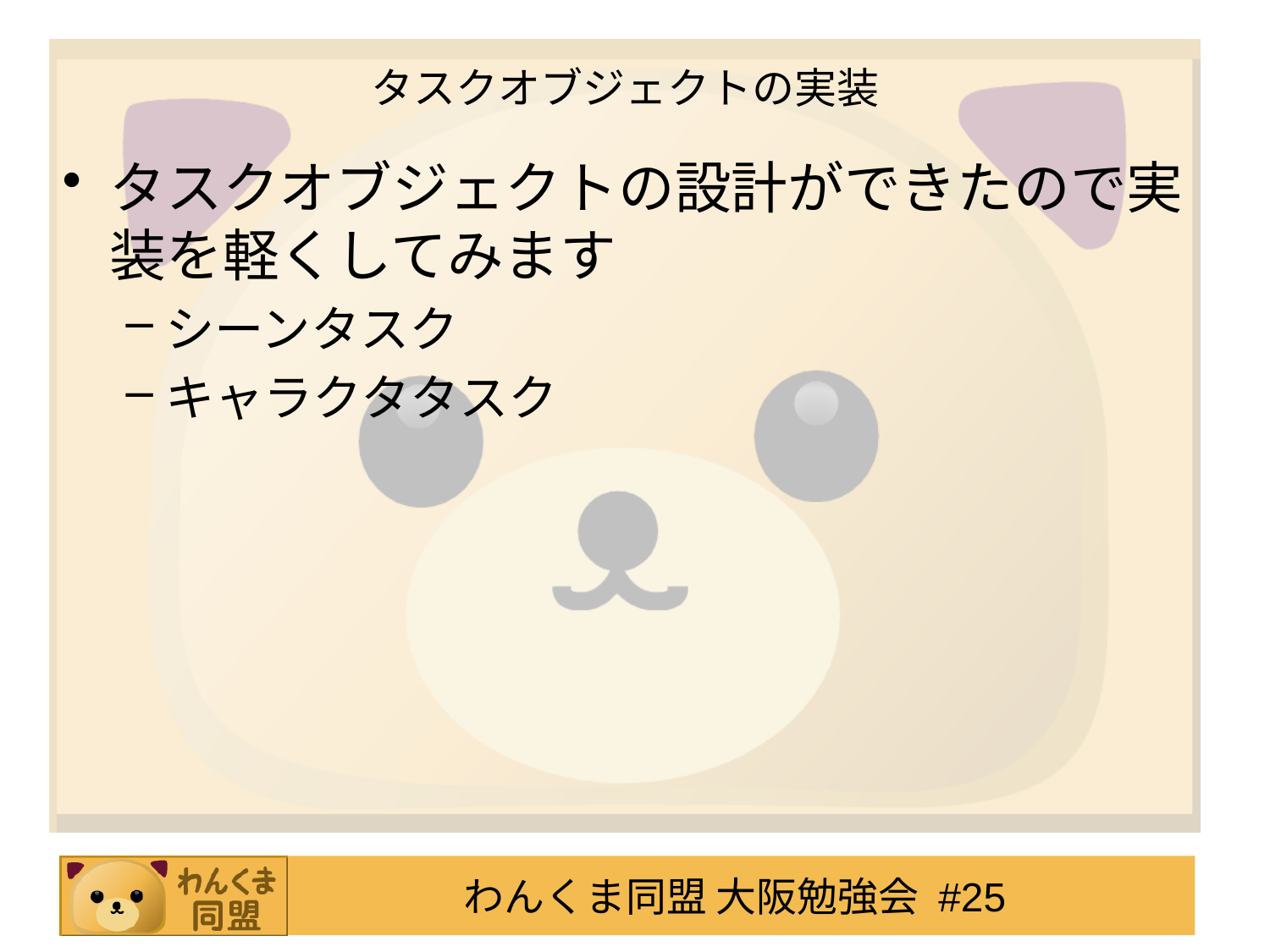

# タスクオブジェクトの実装
タスクオブジェクトの設計ができたので実装を軽くしてみます
シーンタスク
キャラクタタスク